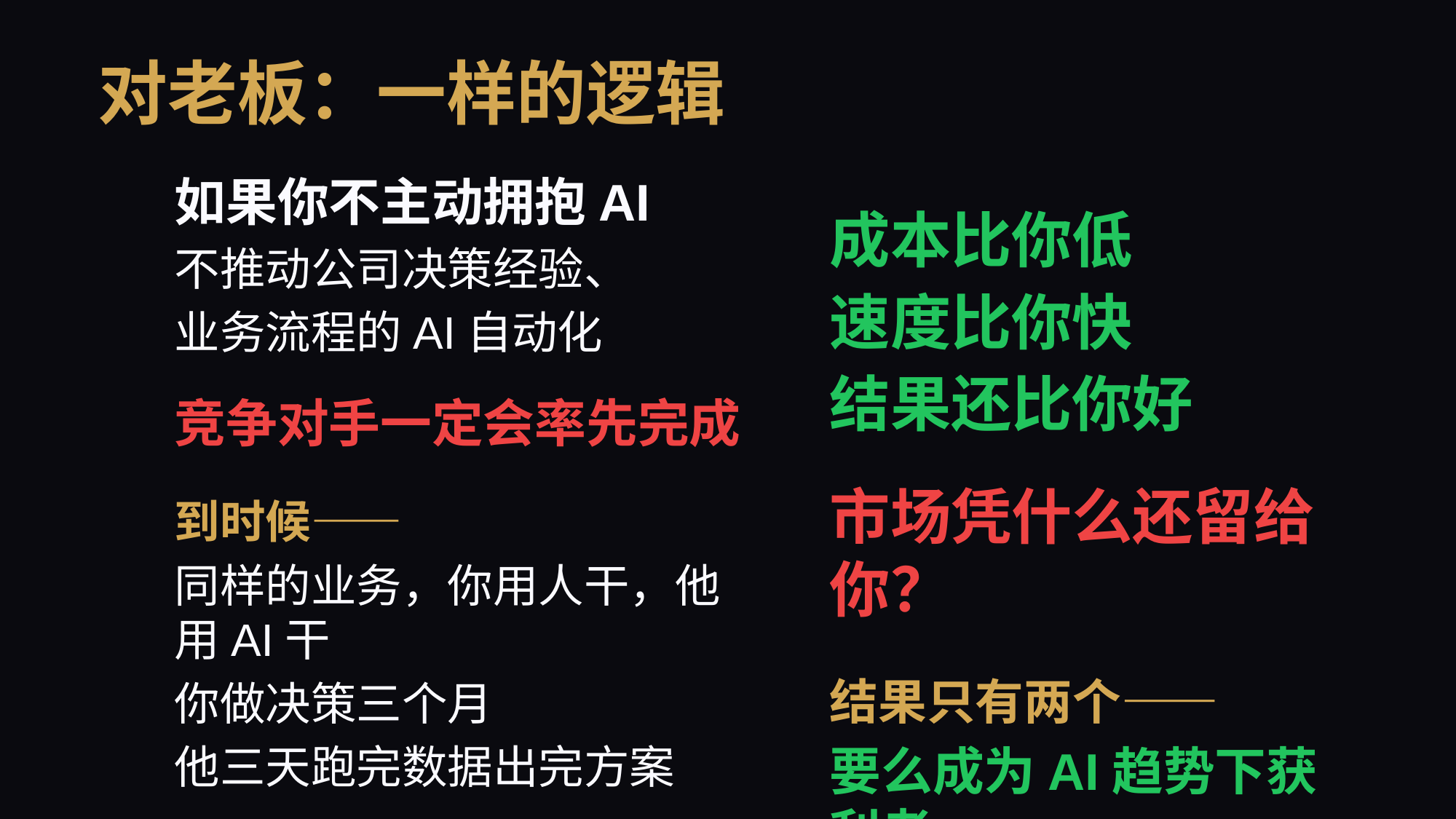

对老板：一样的逻辑
如果你不主动拥抱AI
不推动公司决策经验、
业务流程的AI自动化

竞争对手一定会率先完成

到时候——
同样的业务，你用人干，他用AI干
你做决策三个月
他三天跑完数据出完方案
成本比你低
速度比你快
结果还比你好

市场凭什么还留给你？

结果只有两个——
要么成为AI趋势下获利者
要么成为被淘汰的人